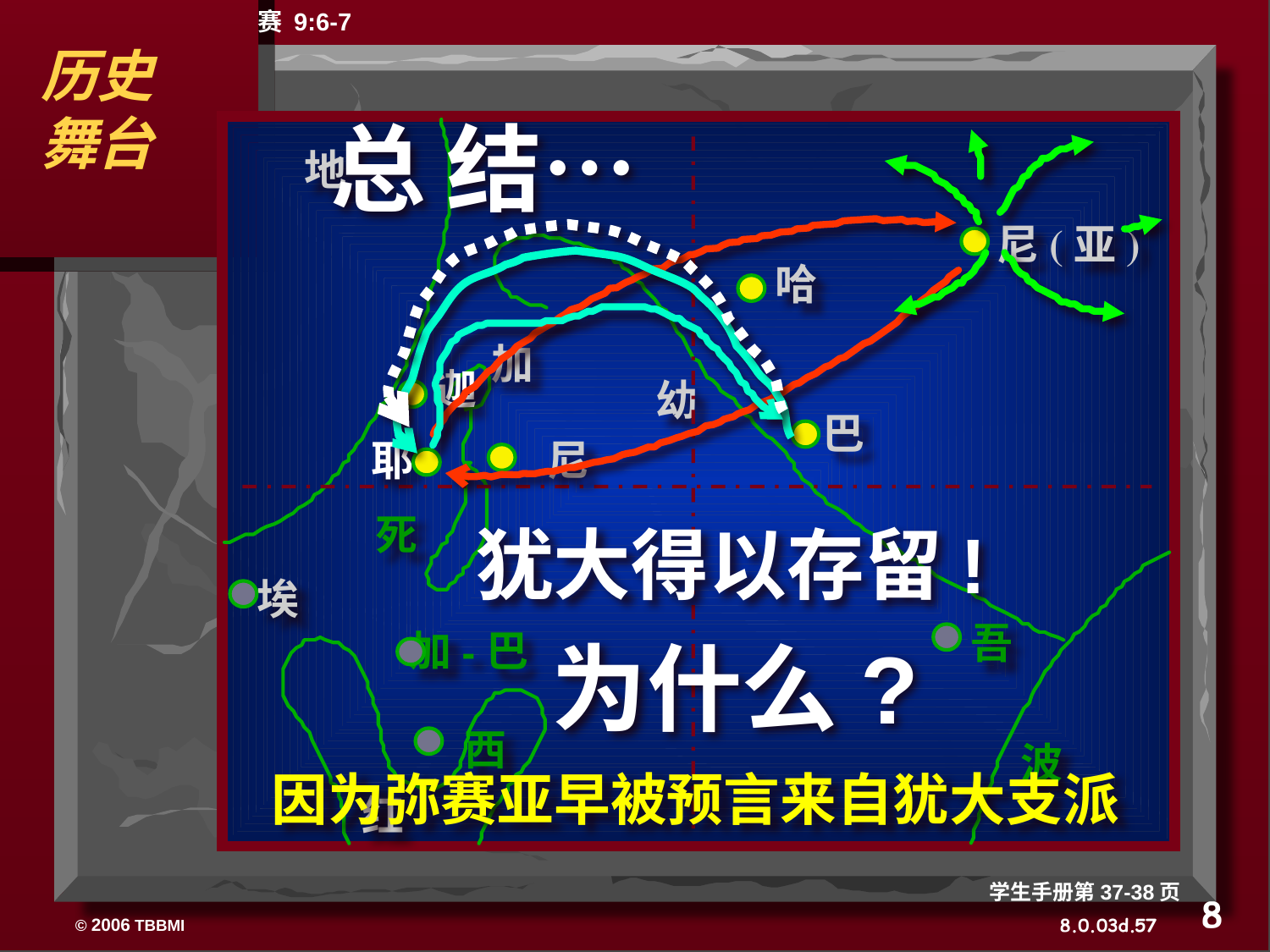

历史
舞台
赛 9:6-7

总 结…

地

尼(亚)

哈

加
迦

幼

巴

耶
尼

死
犹大得以存留!

埃

吾
加-巴
为什么?

西

波
因为弥赛亚早被预言来自犹大支派
红
学生手册第37-38页
8

57